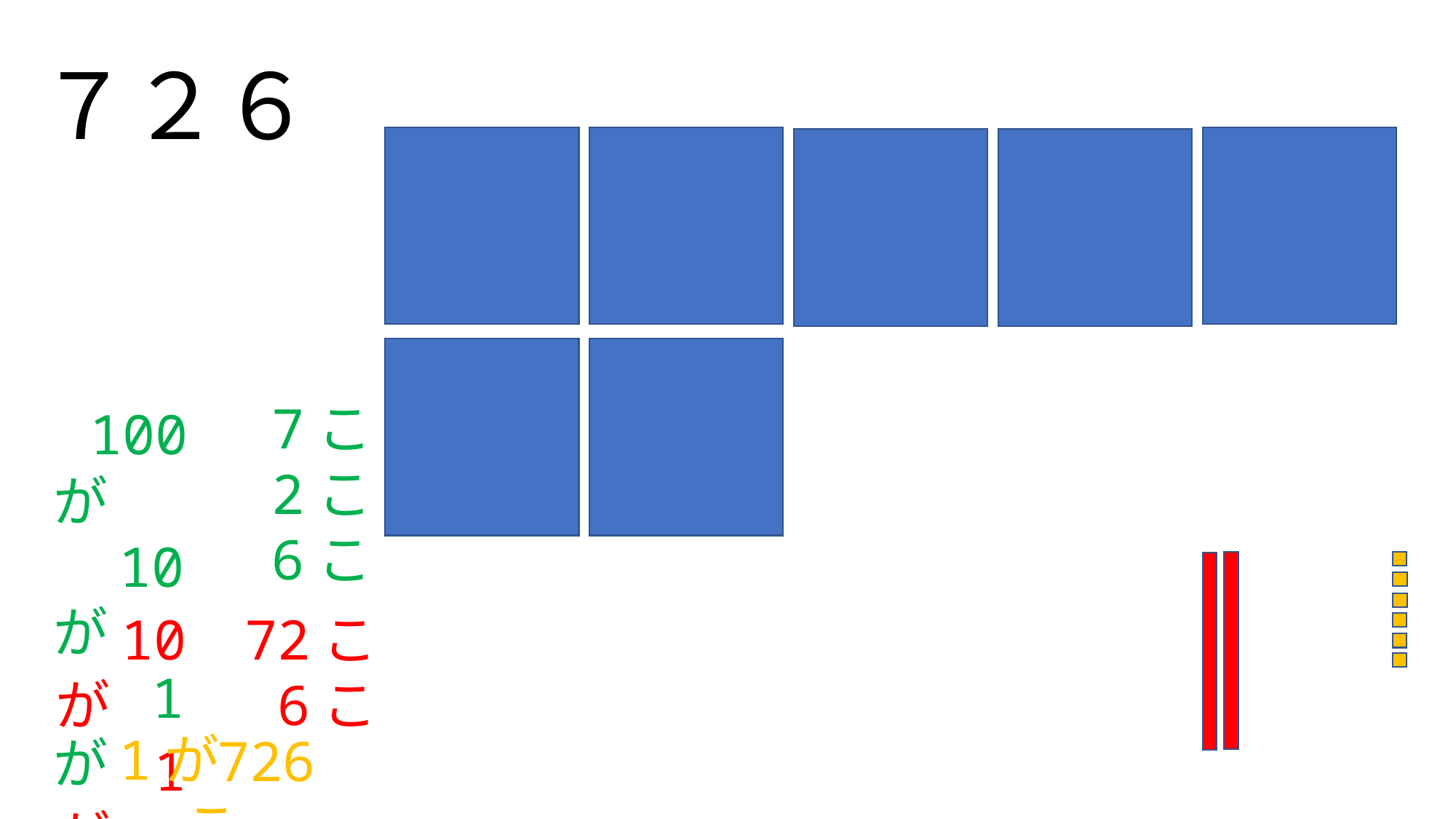

７２６

 100が
  10が
   1が
 7こ
 2こ
 6こ

  10が
   1が
 72こ
  6こ

  1が
 726こ